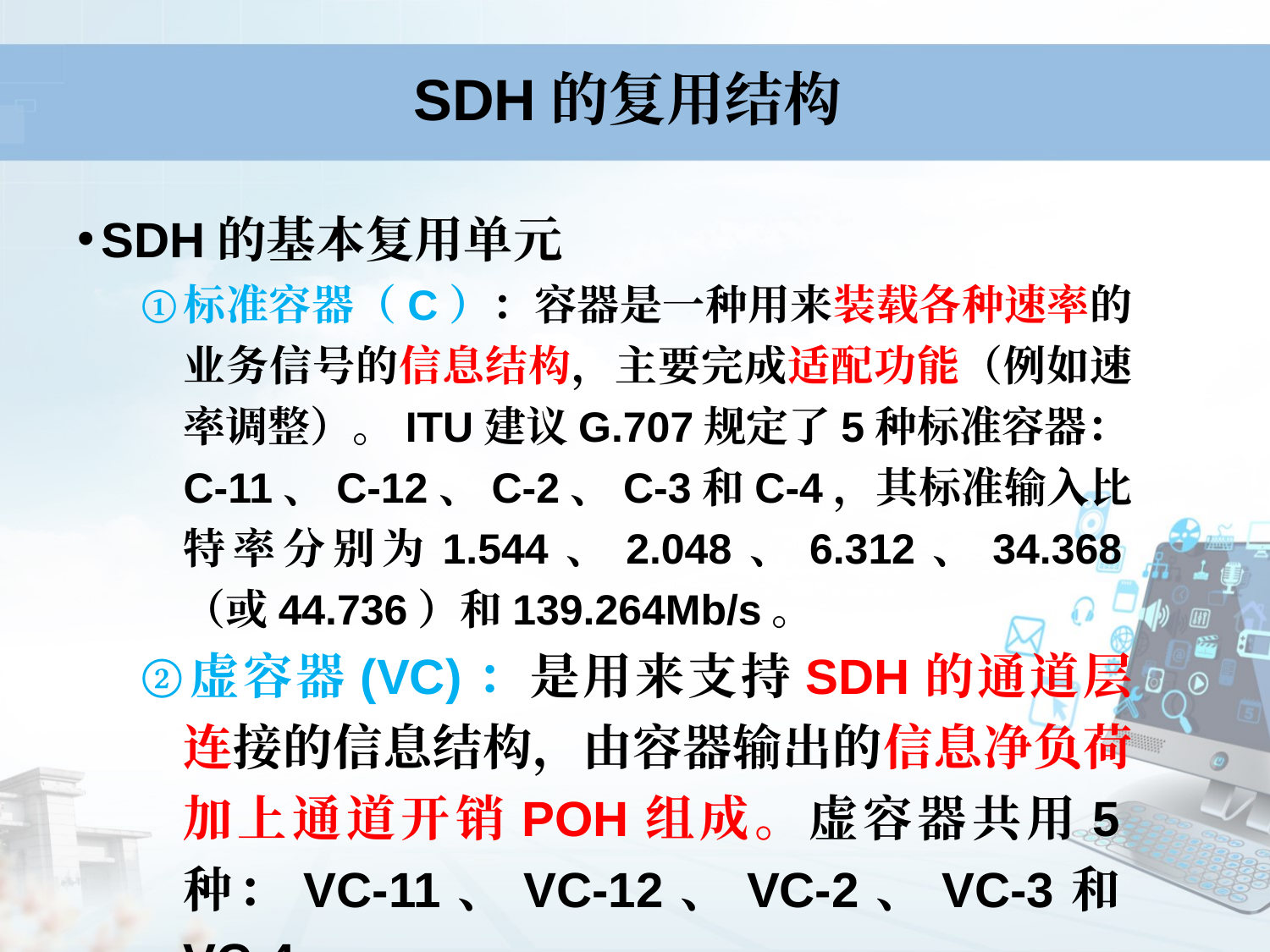

# SDH的复用结构
SDH的基本复用单元
标准容器（C）：容器是一种用来装载各种速率的业务信号的信息结构，主要完成适配功能（例如速率调整）。ITU建议G.707规定了5种标准容器：C-11、C-12、C-2、C-3和C-4，其标准输入比特率分别为1.544、2.048、6.312、34.368（或44.736）和139.264Mb/s。
虚容器(VC)：是用来支持SDH的通道层连接的信息结构，由容器输出的信息净负荷加上通道开销POH组成。虚容器共用5种：VC-11、VC-12、VC-2、VC-3和VC-4。。